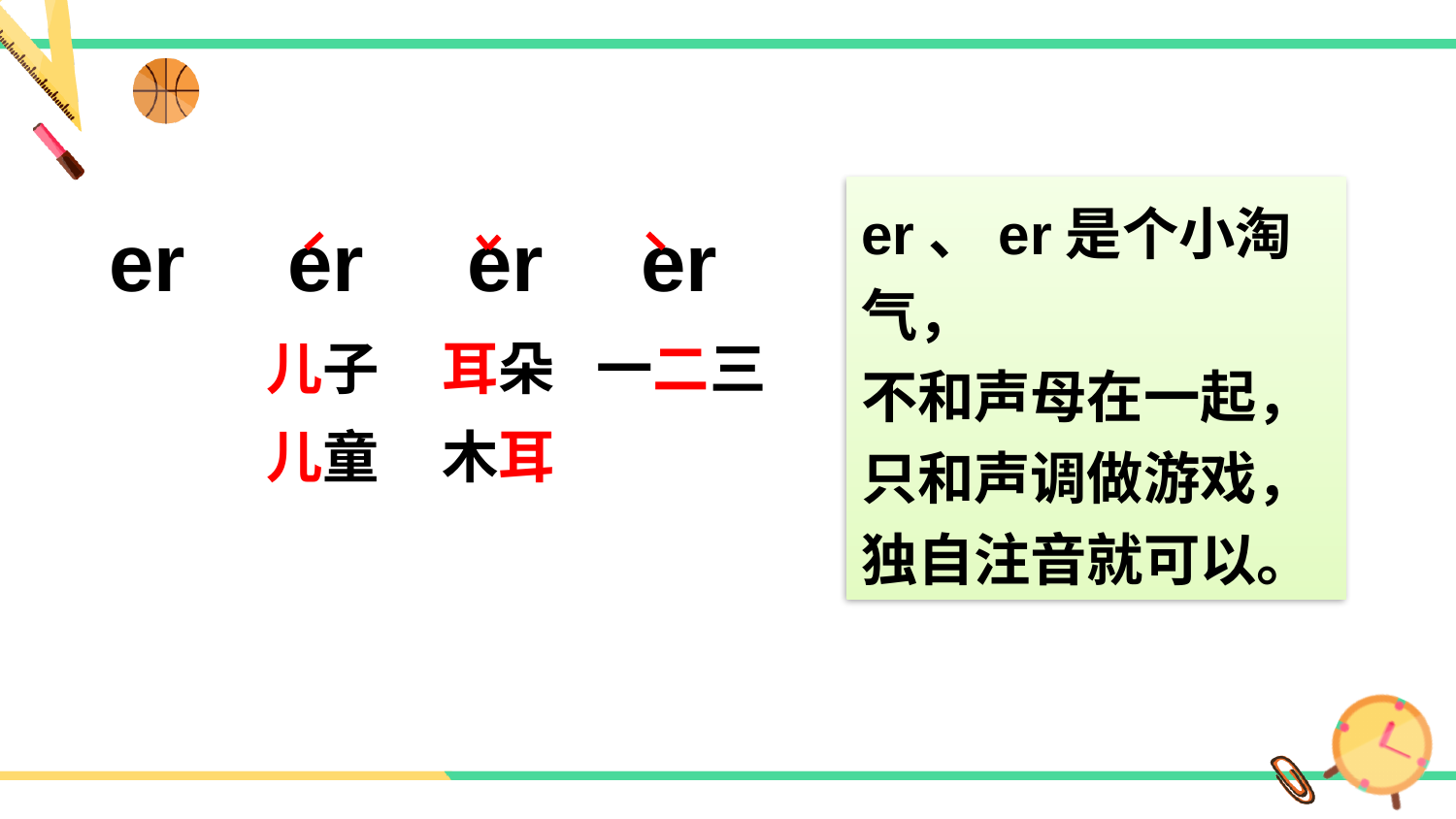

er、er是个小淘气，
不和声母在一起，
只和声调做游戏，
独自注音就可以。
er
er
er
er
儿子
耳朵
一二三
儿童
木耳